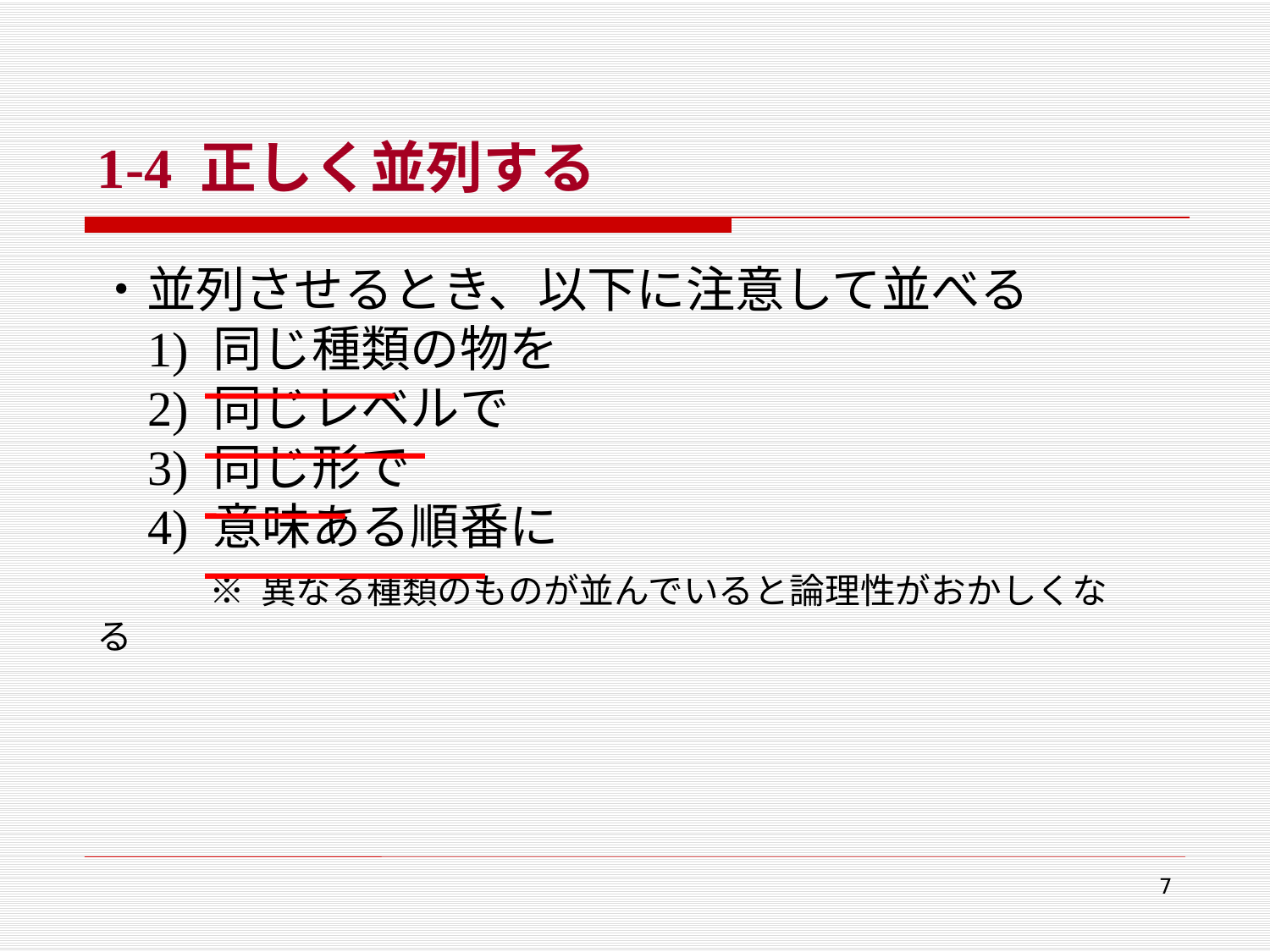

1-4 正しく並列する

・並列させるとき、以下に注意して並べる
	1) 同じ種類の物を
	2) 同じレベルで
	3) 同じ形で
	4) 意味ある順番に
		※ 異なる種類のものが並んでいると論理性がおかしくなる

7